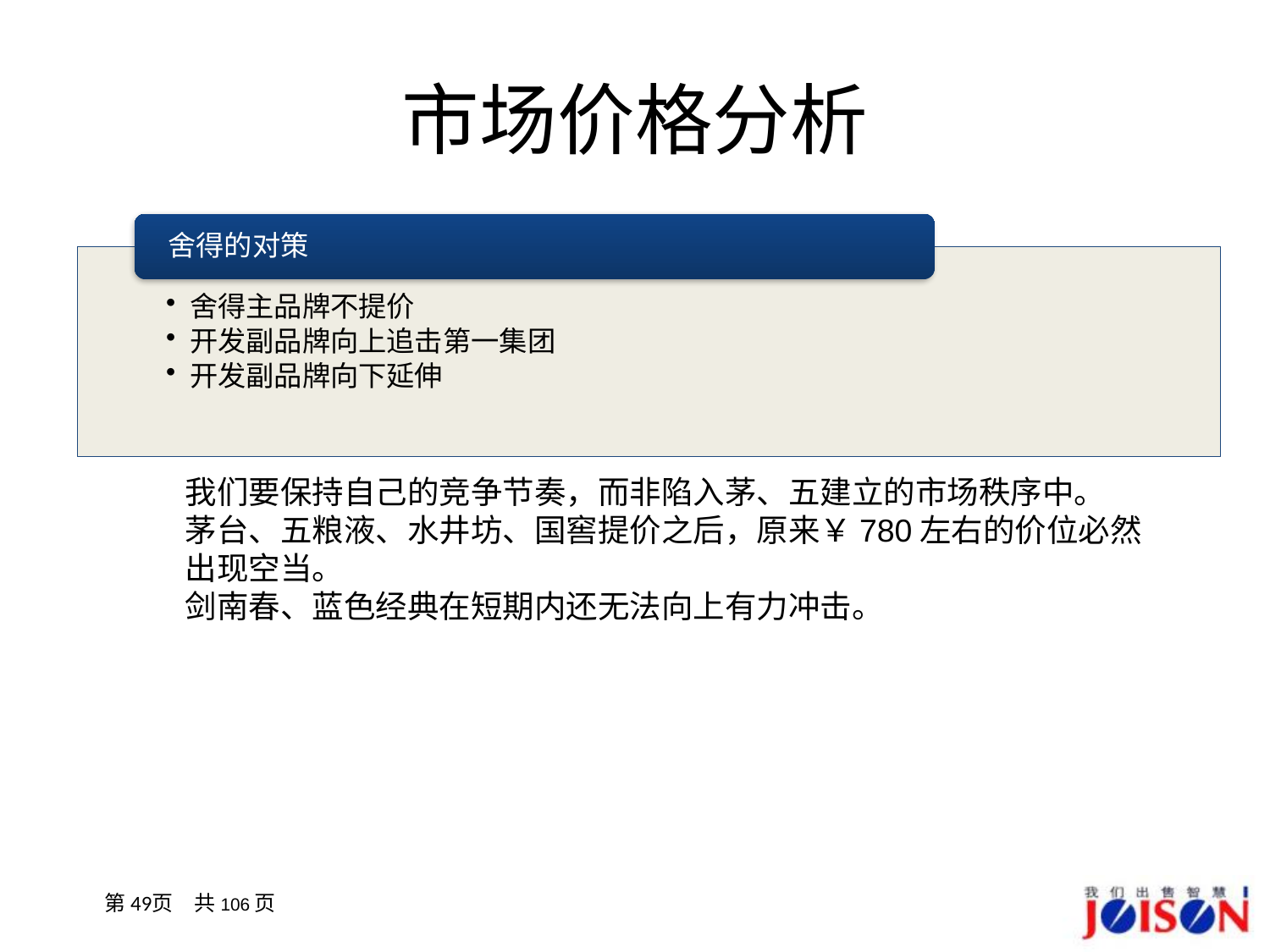

# 市场价格分析
舍得主品牌不提价
开发副品牌向上追击第一集团
开发副品牌向下延伸
舍得的对策
我们要保持自己的竞争节奏，而非陷入茅、五建立的市场秩序中。
茅台、五粮液、水井坊、国窖提价之后，原来￥780左右的价位必然出现空当。
剑南春、蓝色经典在短期内还无法向上有力冲击。